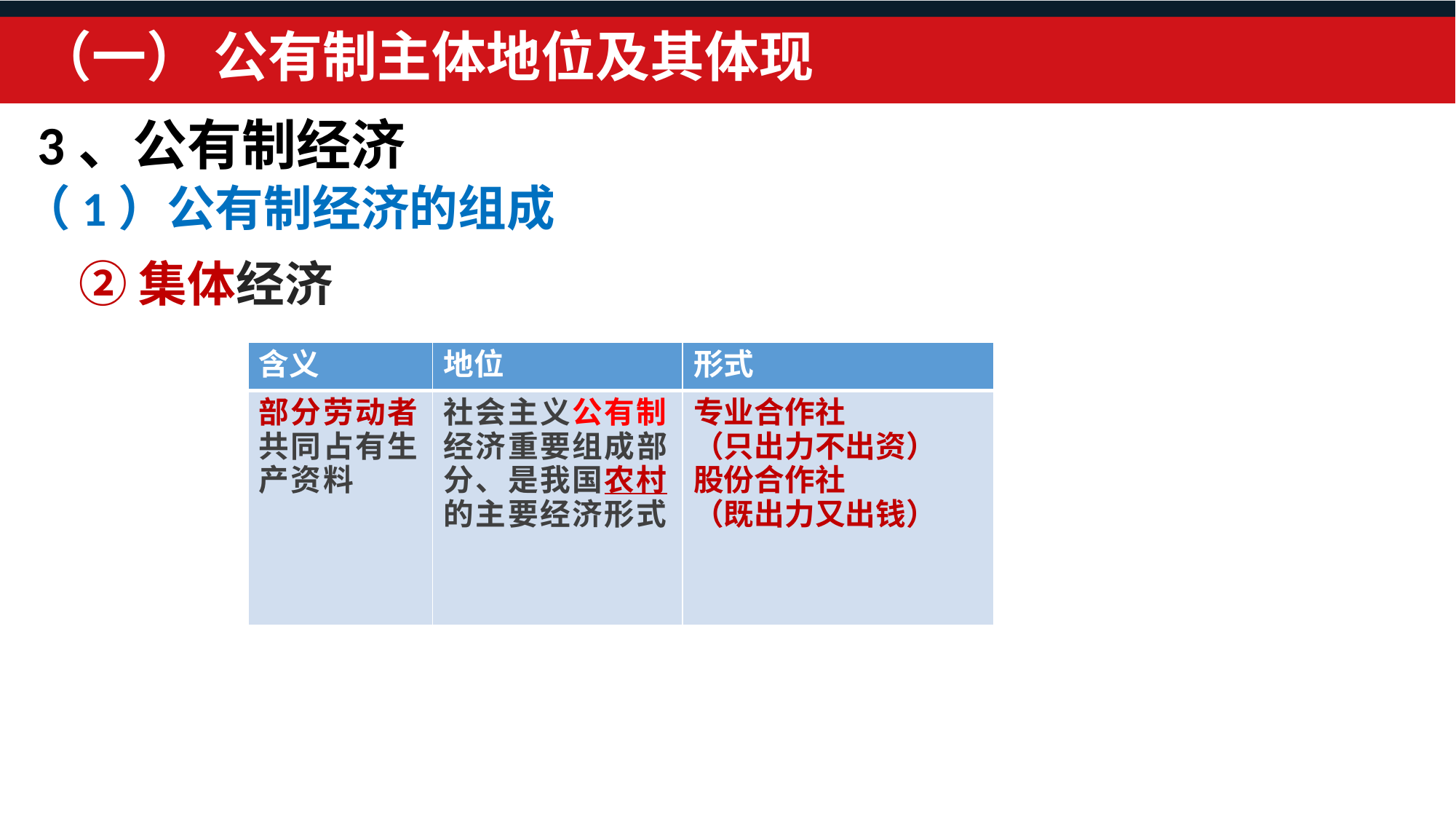

（一） 公有制主体地位及其体现
3、公有制经济
（1）公有制经济的组成
②集体经济
| 含义 | 地位 | 形式 |
| --- | --- | --- |
| 部分劳动者共同占有生产资料 | 社会主义公有制经济重要组成部分、是我国农村的主要经济形式 | 专业合作社 （只出力不出资） 股份合作社 （既出力又出钱） |